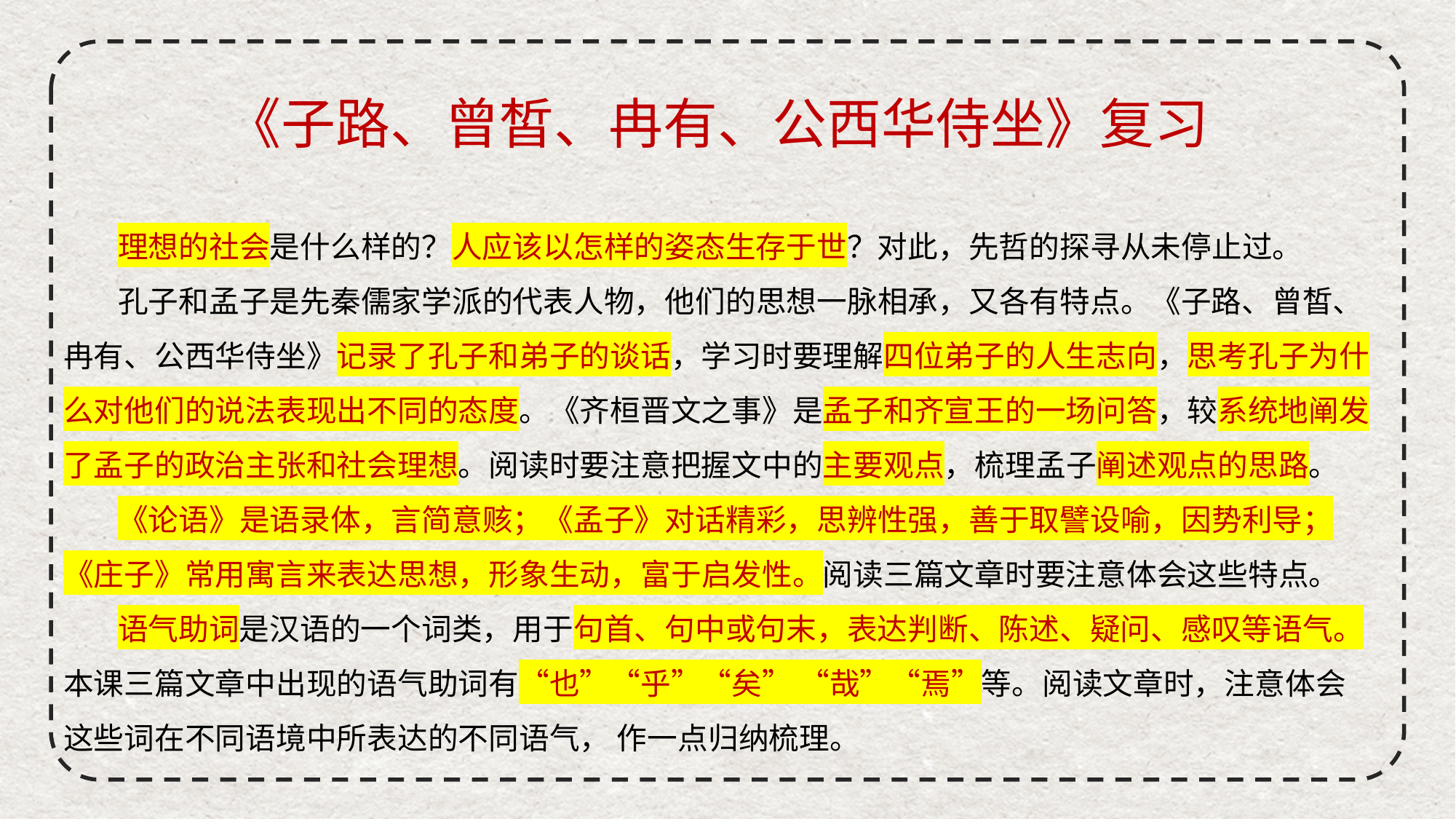

《子路、曾皙、冉有、公西华侍坐》复习

理想的社会是什么样的？人应该以怎样的姿态生存于世？对此，先哲的探寻从未停止过。
孔子和孟子是先秦儒家学派的代表人物，他们的思想一脉相承，又各有特点。《子路、曾皙、冉有、公西华侍坐》记录了孔子和弟子的谈话，学习时要理解四位弟子的人生志向，思考孔子为什么对他们的说法表现出不同的态度。《齐桓晋文之事》是孟子和齐宣王的一场问答，较系统地阐发了孟子的政治主张和社会理想。阅读时要注意把握文中的主要观点，梳理孟子阐述观点的思路。
《论语》是语录体，言简意赅；《孟子》对话精彩，思辨性强，善于取譬设喻，因势利导；《庄子》常用寓言来表达思想，形象生动，富于启发性。阅读三篇文章时要注意体会这些特点。
语气助词是汉语的一个词类，用于句首、句中或句末，表达判断、陈述、疑问、感叹等语气。本课三篇文章中出现的语气助词有“也”“乎”“矣” “哉”“焉”等。阅读文章时，注意体会这些词在不同语境中所表达的不同语气， 作一点归纳梳理。